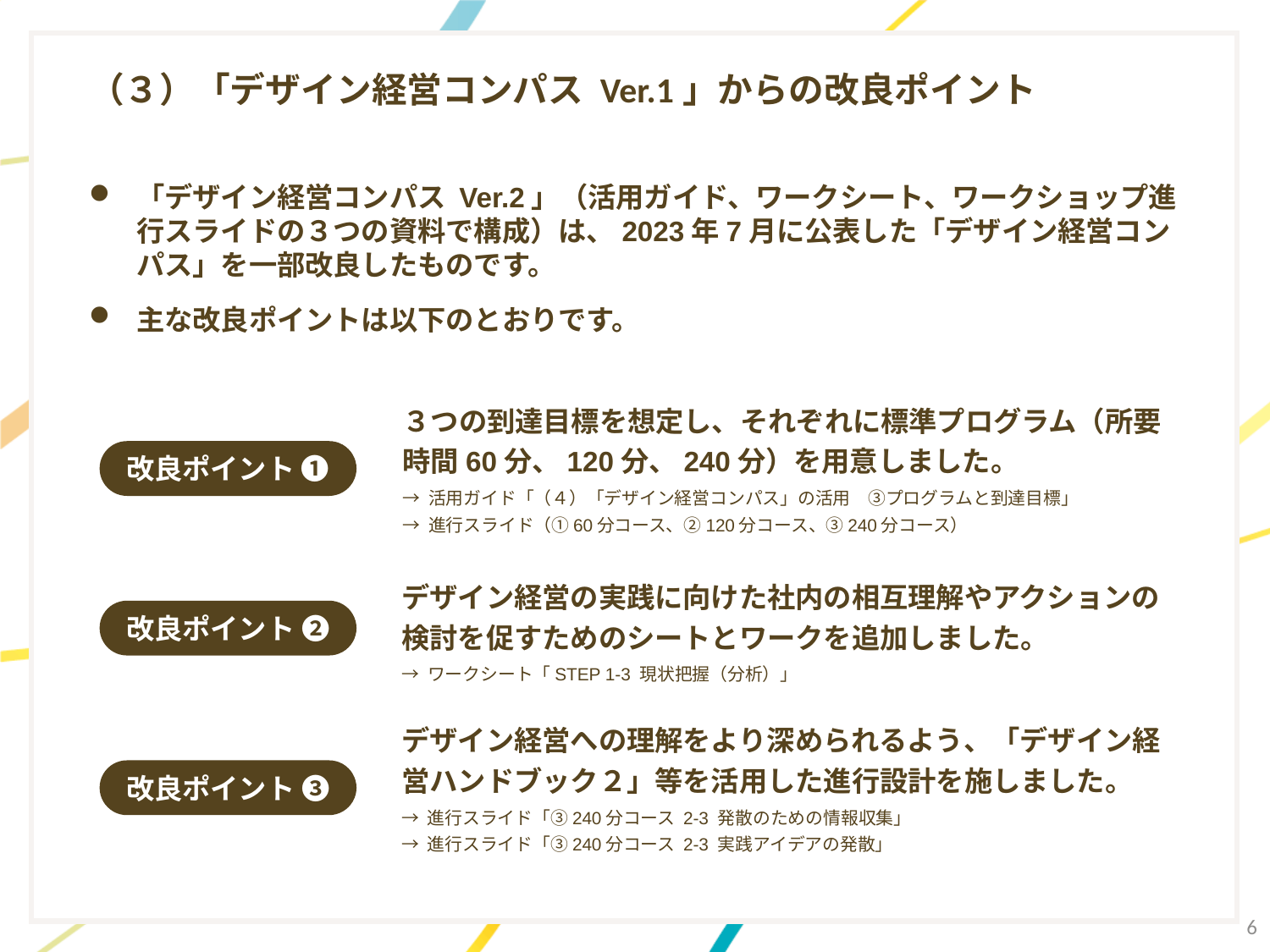

（３）「デザイン経営コンパス Ver.1」からの改良ポイント
「デザイン経営コンパス Ver.2」（活用ガイド、ワークシート、ワークショップ進行スライドの３つの資料で構成）は、2023年7月に公表した「デザイン経営コンパス」を一部改良したものです。
主な改良ポイントは以下のとおりです。
３つの到達目標を想定し、それぞれに標準プログラム（所要時間60分、120分、240分）を用意しました。
→ 活用ガイド「（４）「デザイン経営コンパス」の活用　③プログラムと到達目標」
→ 進行スライド（①60分コース、②120分コース、③240分コース）
改良ポイント ❶
デザイン経営の実践に向けた社内の相互理解やアクションの検討を促すためのシートとワークを追加しました。
→ ワークシート「STEP 1-3 現状把握（分析）」
改良ポイント ❷
デザイン経営への理解をより深められるよう、「デザイン経営ハンドブック２」等を活用した進行設計を施しました。
→ 進行スライド「③240分コース 2-3 発散のための情報収集」
→ 進行スライド「③240分コース 2-3 実践アイデアの発散」
改良ポイント ❸